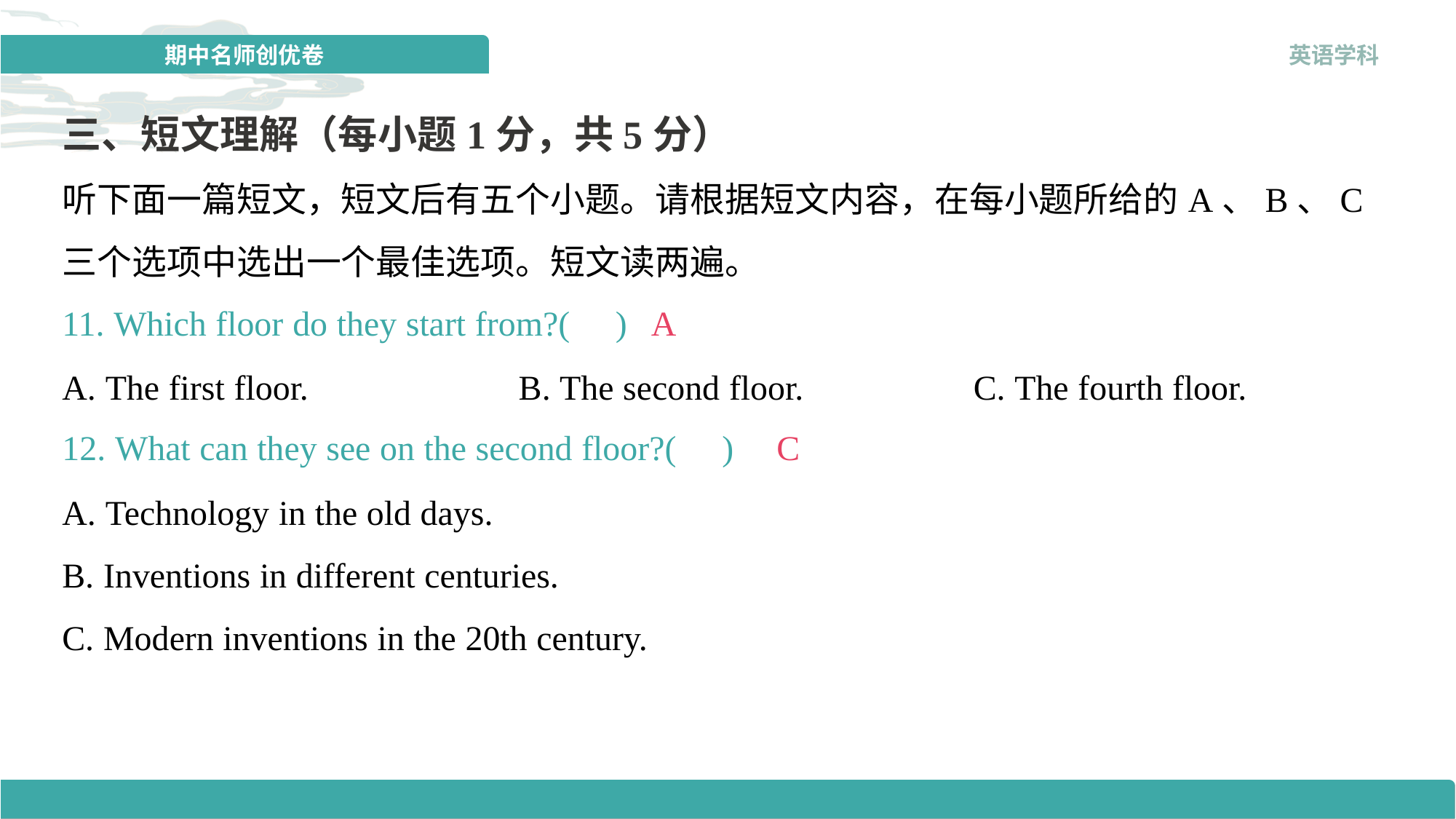

三、短文理解（每小题1分，共5分）
听下面一篇短文，短文后有五个小题。请根据短文内容，在每小题所给的A、B、C三个选项中选出一个最佳选项。短文读两遍。
11. Which floor do they start from?(     )
A
A. The first floor.	B. The second floor.	C. The fourth floor.
12. What can they see on the second floor?(     )
C
A. Technology in the old days.
B. Inventions in different centuries.
C. Modern inventions in the 20th century.